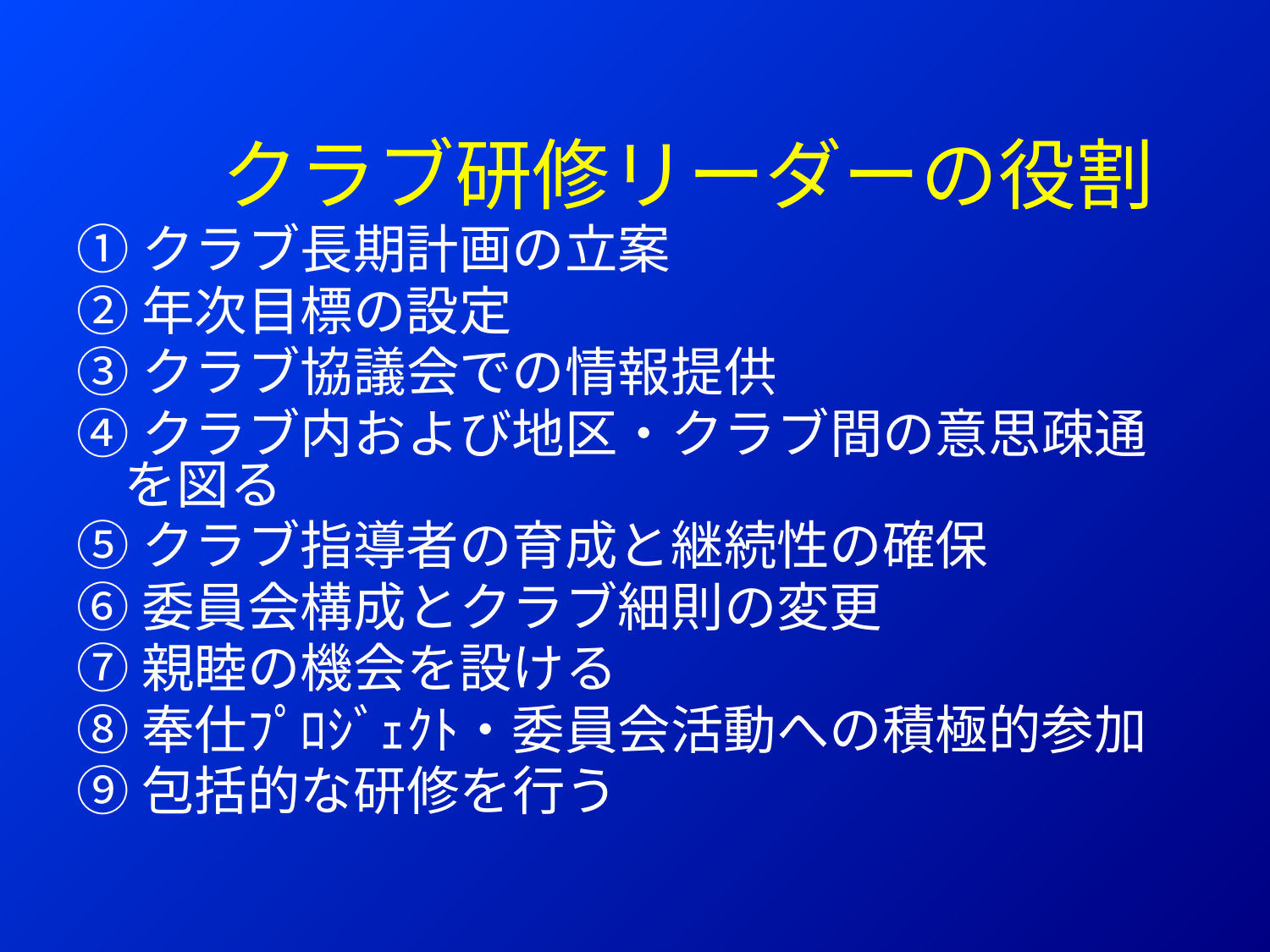

クラブ研修リーダーの役割
①クラブ長期計画の立案
②年次目標の設定
③クラブ協議会での情報提供
④クラブ内および地区・クラブ間の意思疎通を図る
⑤クラブ指導者の育成と継続性の確保
⑥委員会構成とクラブ細則の変更
⑦親睦の機会を設ける
⑧奉仕ﾌﾟﾛｼﾞｪｸﾄ・委員会活動への積極的参加
⑨包括的な研修を行う